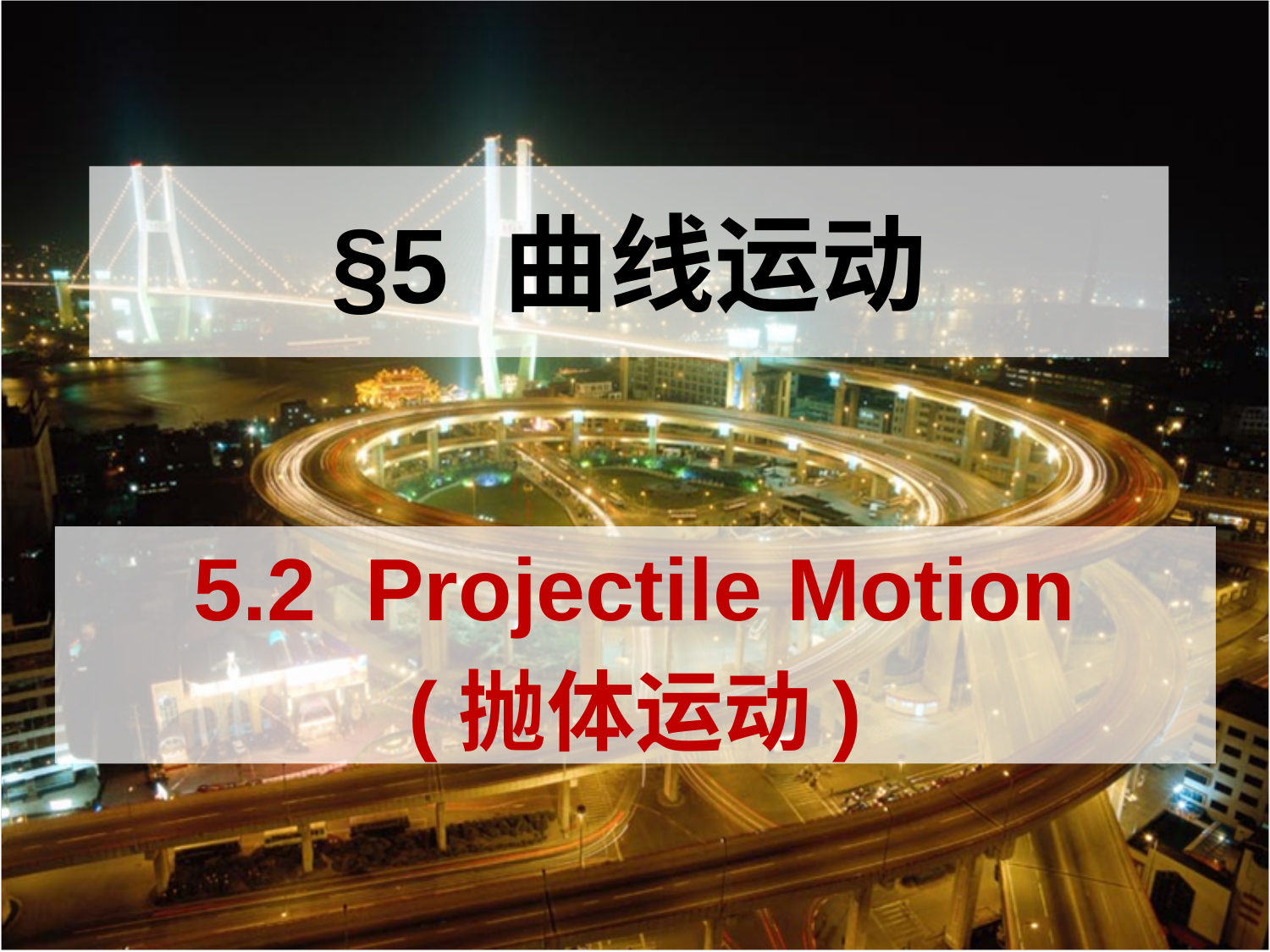

# §5 曲线运动
5.2  Projectile Motion
(抛体运动)